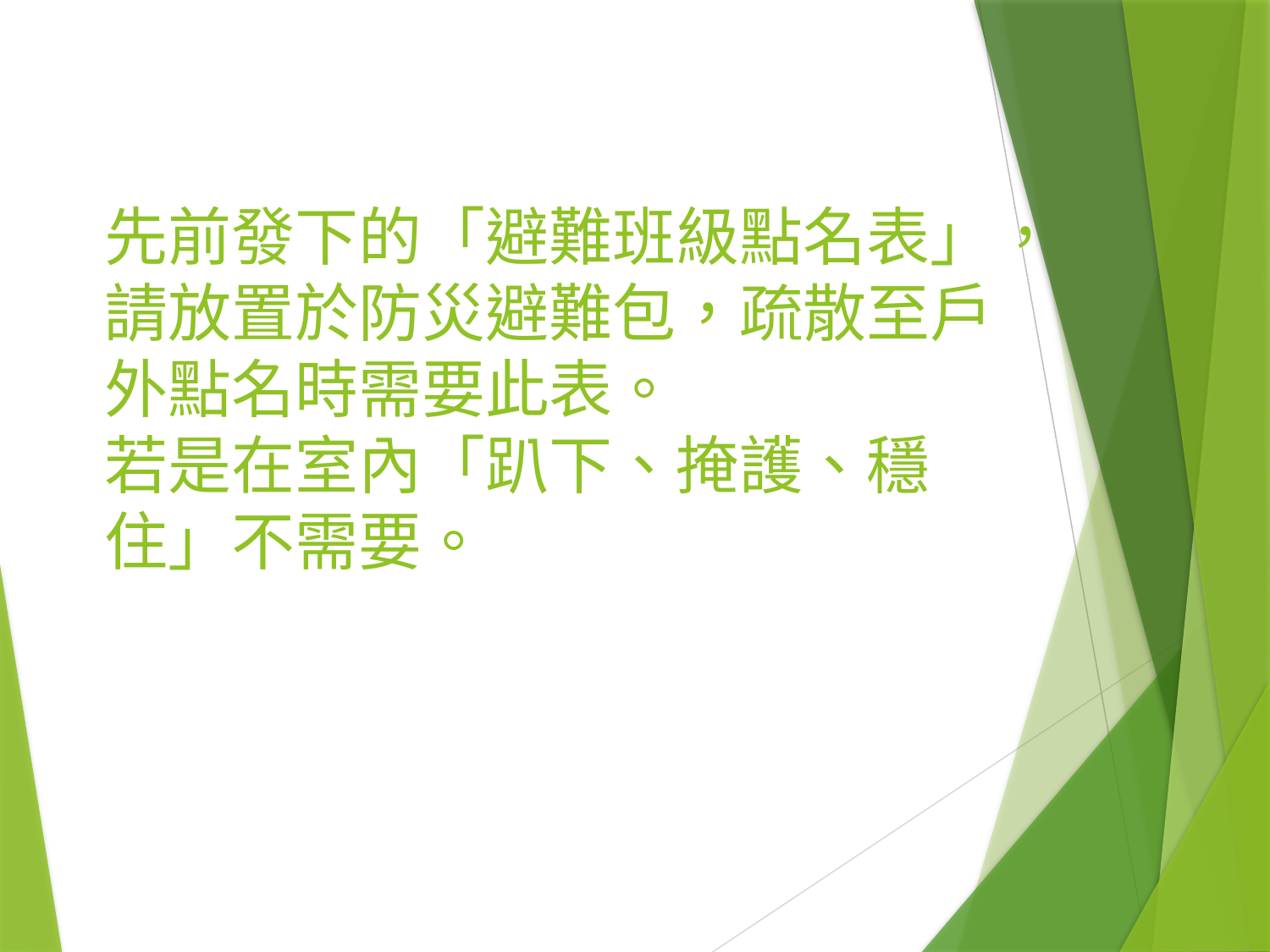

# 先前發下的「避難班級點名表」，請放置於防災避難包，疏散至戶外點名時需要此表。 若是在室內「趴下、掩護、穩住」不需要。